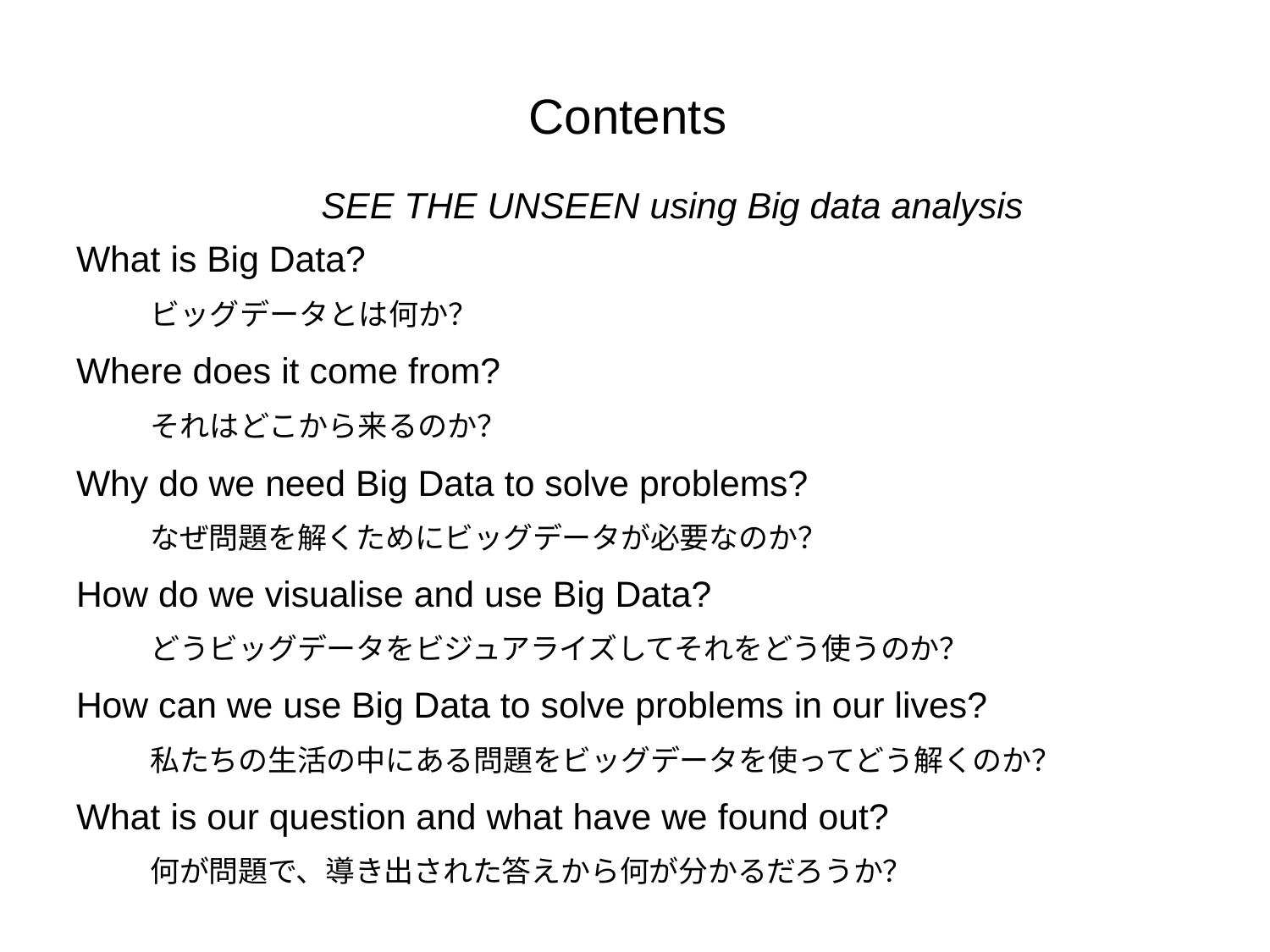

# Contents
  SEE THE UNSEEN using Big data analysis
What is Big Data?
ビッグデータとは何か？
Where does it come from?
それはどこから来るのか？
Why do we need Big Data to solve problems?
なぜ問題を解くためにビッグデータが必要なのか？
How do we visualise and use Big Data?
どうビッグデータをビジュアライズしてそれをどう使うのか？
How can we use Big Data to solve problems in our lives?
私たちの生活の中にある問題をビッグデータを使ってどう解くのか？
What is our question and what have we found out?
何が問題で、導き出された答えから何が分かるだろうか？